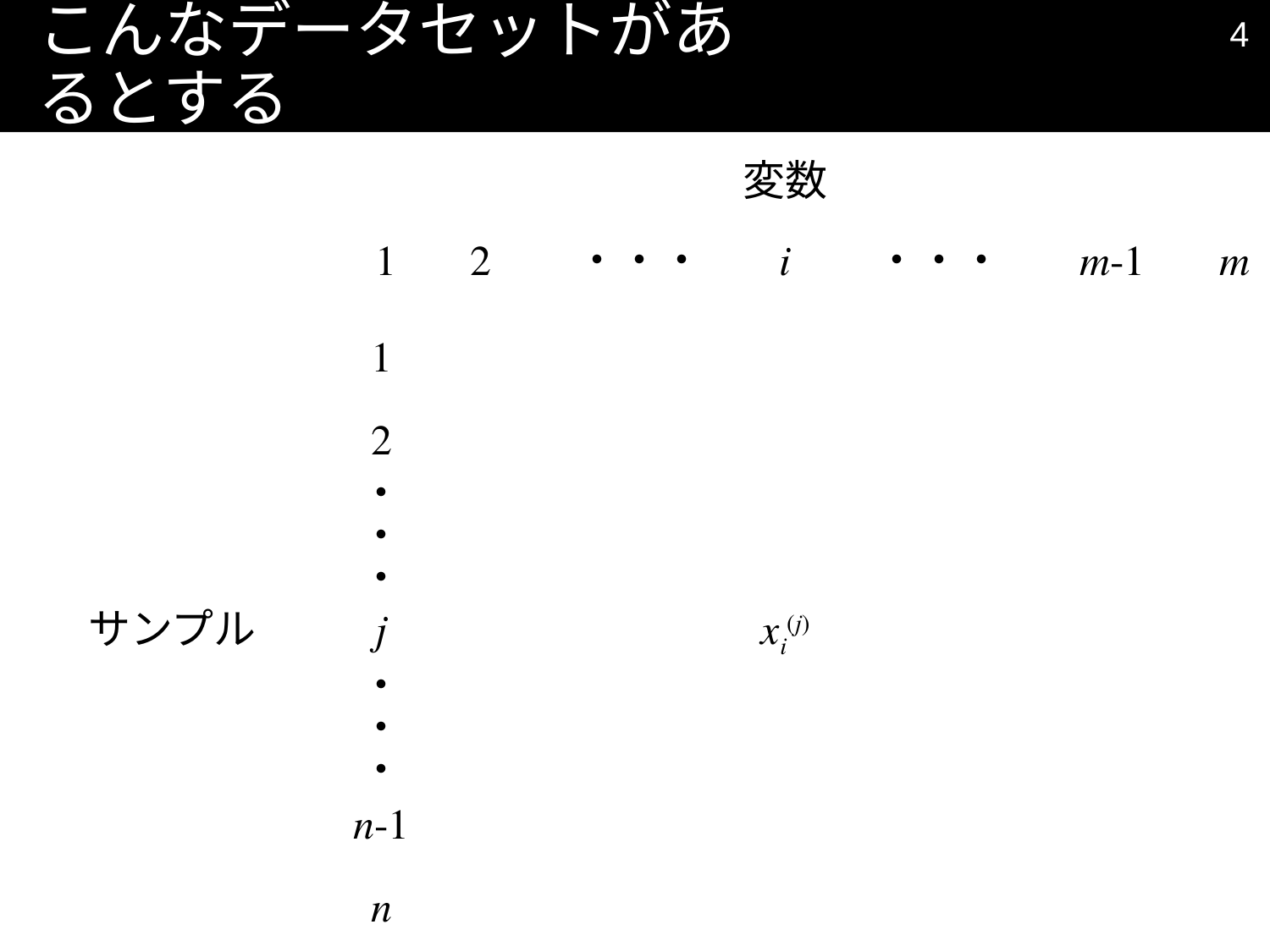

4
# こんなデータセットがあるとする
変数
1       2       ・・・       i       ・・・       m-1       m
1
2
・・・
サンプル
j
xi(j)
・・・
n-1
n